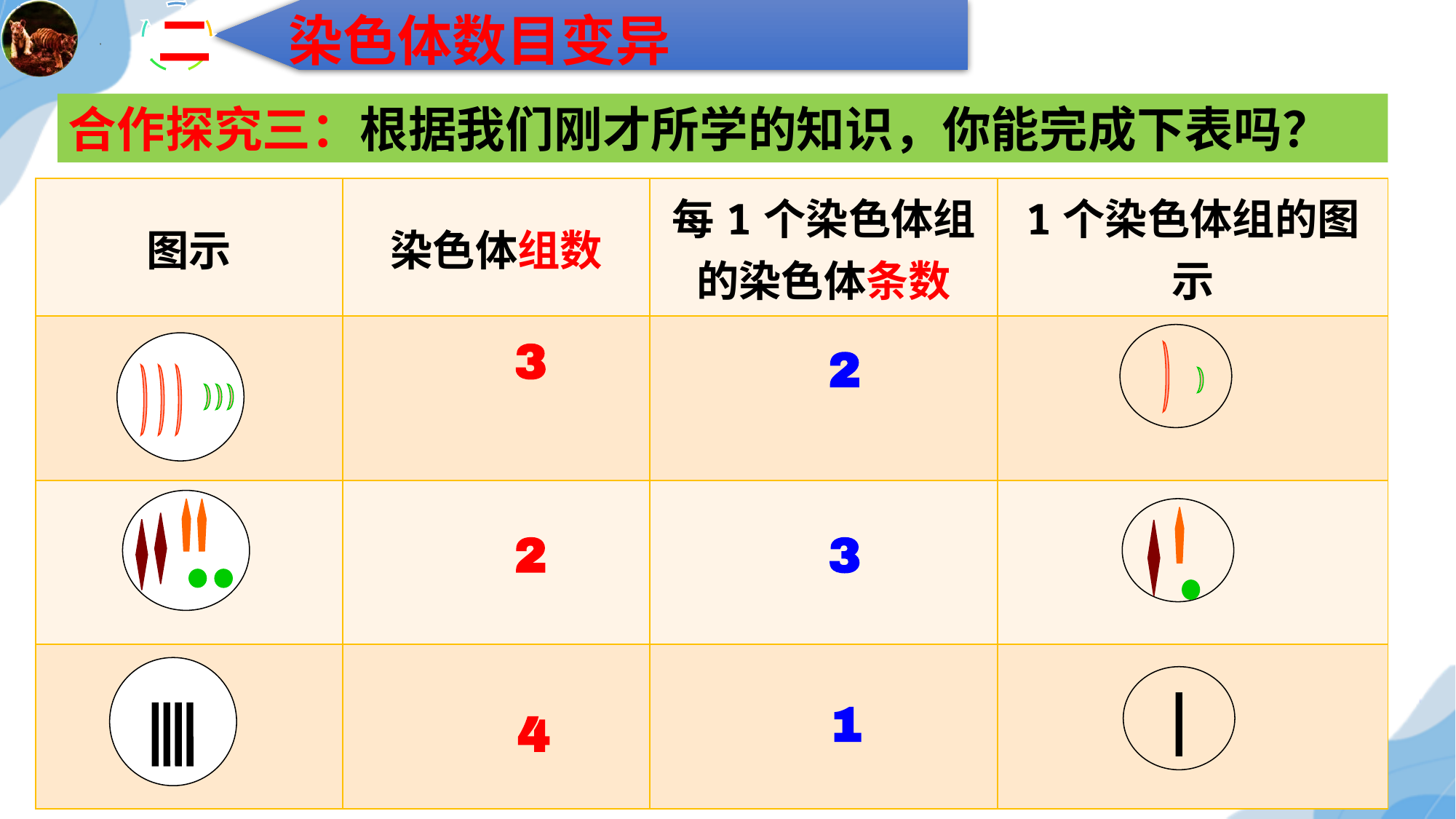

二
染色体数目变异
合作探究三：根据我们刚才所学的知识，你能完成下表吗？
| 图示 | 染色体组数 | 每1个染色体组的染色体条数 | 1个染色体组的图示 |
| --- | --- | --- | --- |
|  |  |  |  |
|  |  |  |  |
|  |  |  |  |
3

2

2
3

1
4